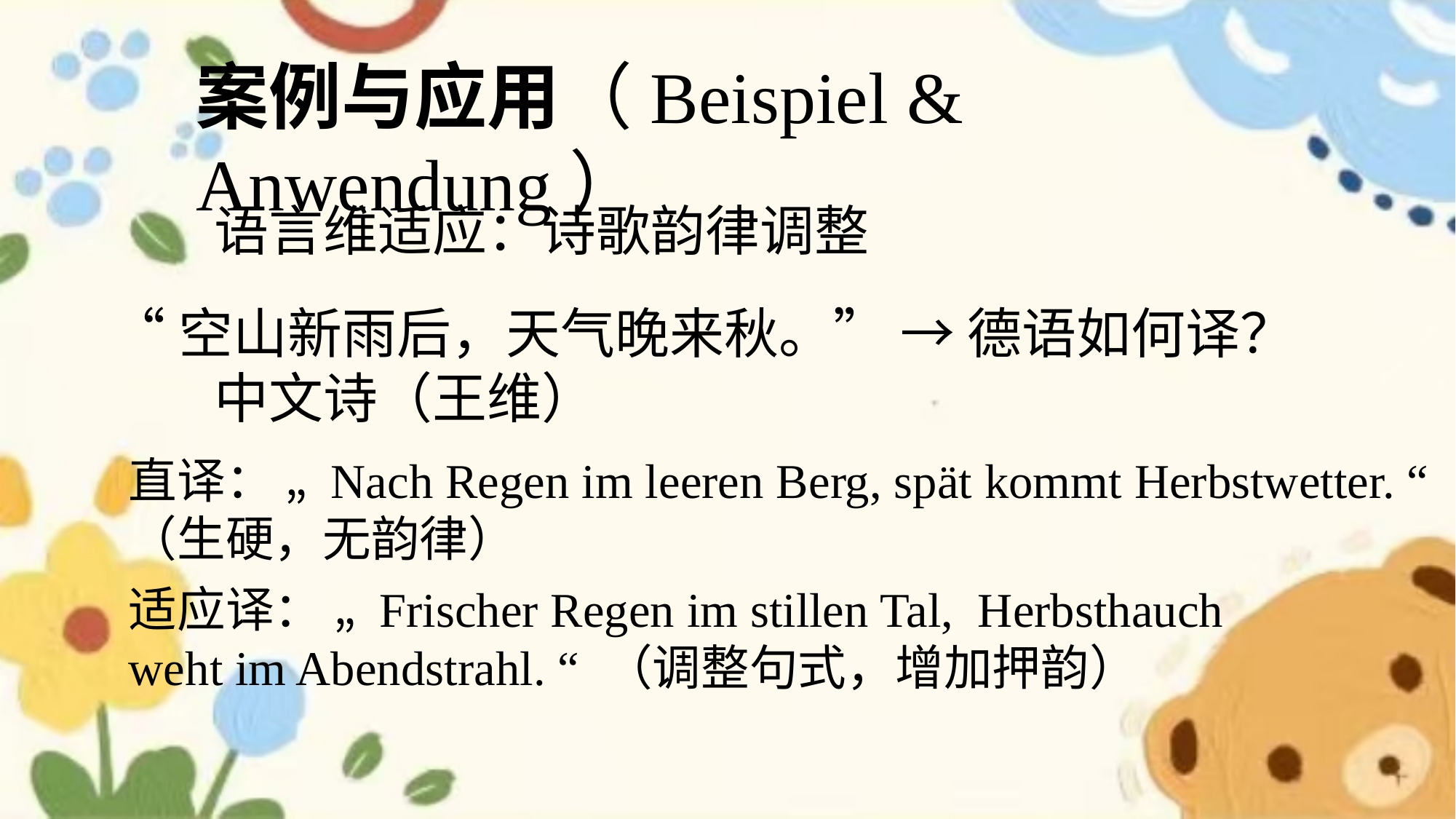

案例与应用（Beispiel & Anwendung）
语言维适应：诗歌韵律调整
“空山新雨后，天气晚来秋。” → 德语如何译？
中文诗（王维）
直译： „ Nach Regen im leeren Berg, spät kommt Herbstwetter. “ （生硬，无韵律）
适应译： „ Frischer Regen im stillen Tal,  Herbsthauch weht im Abendstrahl. “ （调整句式，增加押韵）